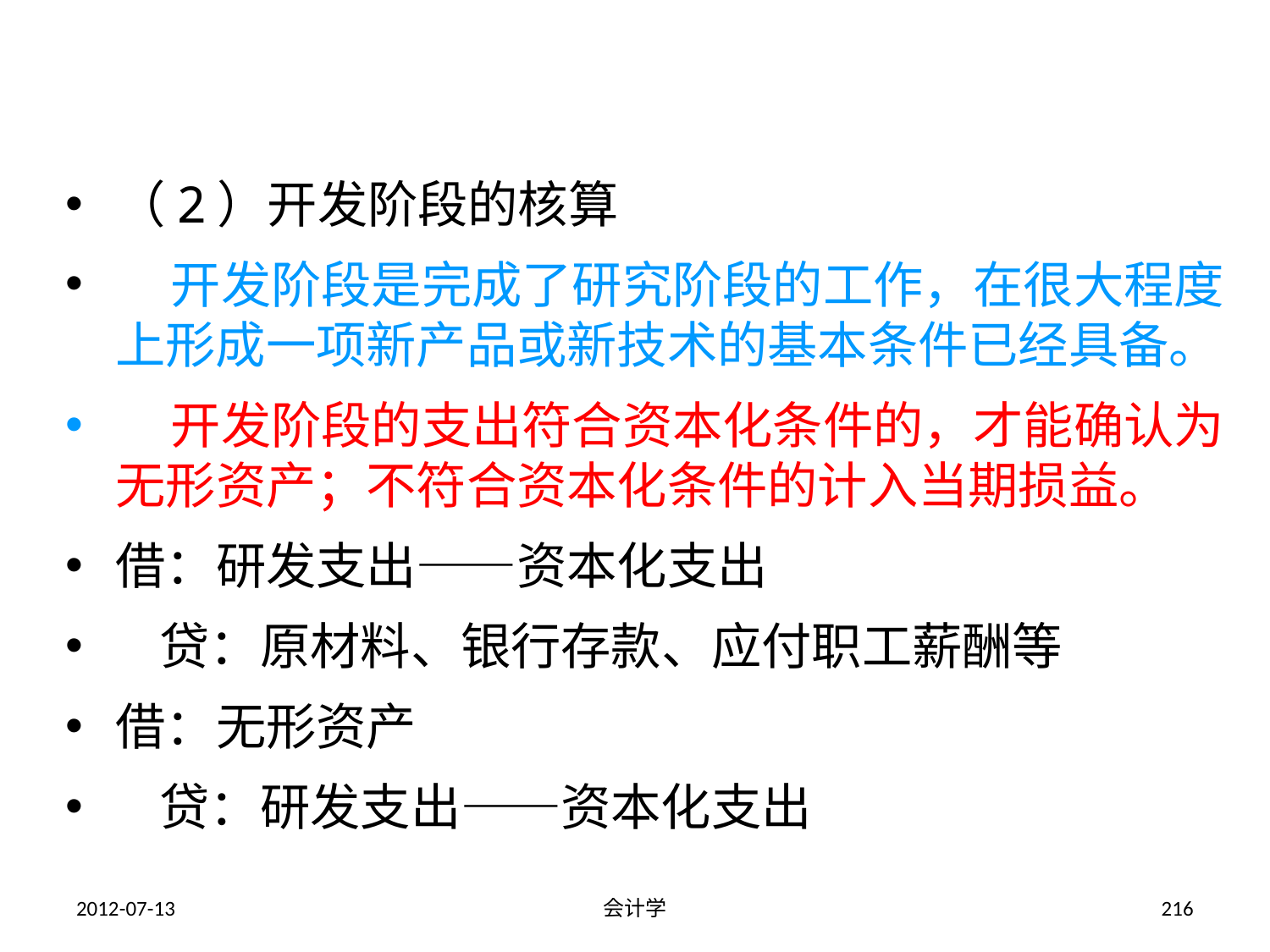

（2）开发阶段的核算
    开发阶段是完成了研究阶段的工作，在很大程度上形成一项新产品或新技术的基本条件已经具备。
    开发阶段的支出符合资本化条件的，才能确认为无形资产；不符合资本化条件的计入当期损益。
借：研发支出——资本化支出
   贷：原材料、银行存款、应付职工薪酬等
借：无形资产
   贷：研发支出——资本化支出
2012-07-13
会计学
216